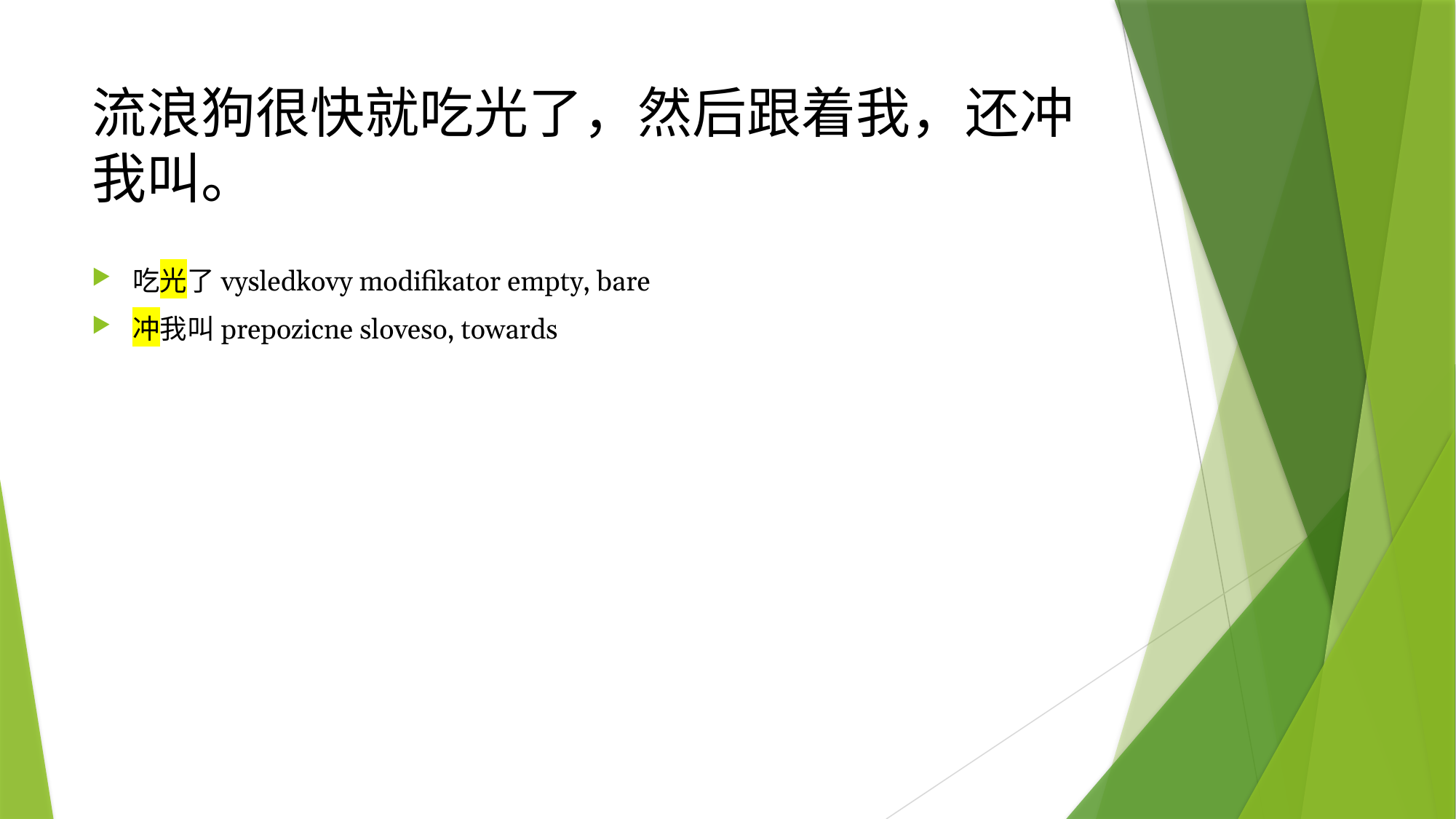

# 流浪狗很快就吃光了，然后跟着我，还冲我叫。
吃光了vysledkovy modifikator empty, bare
冲我叫prepozicne sloveso, towards